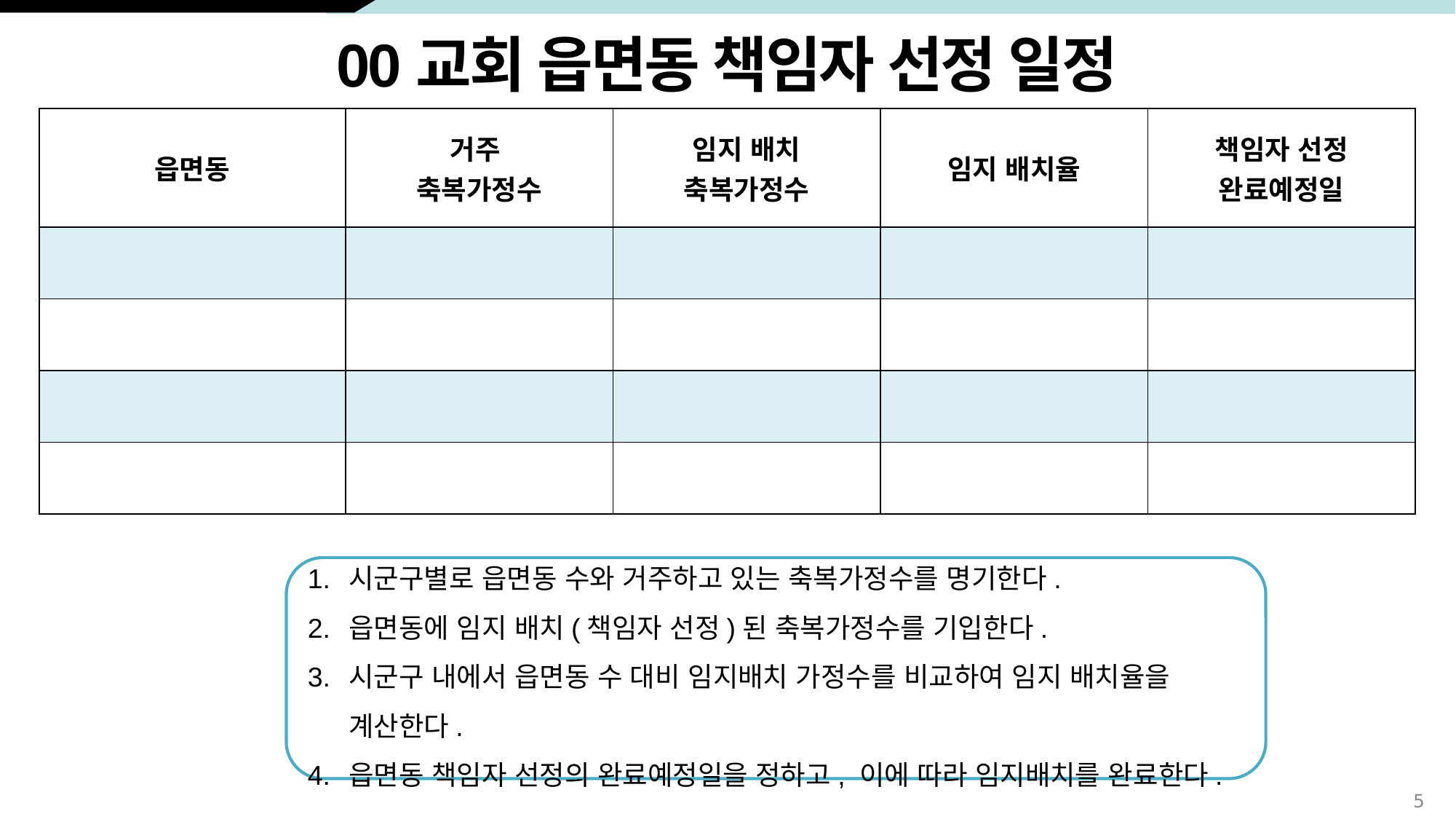

# 00교회 읍면동 책임자 선정 일정
| 읍면동 | 거주 축복가정수 | 임지 배치 축복가정수 | 임지 배치율 | 책임자 선정 완료예정일 |
| --- | --- | --- | --- | --- |
|  |  |  |  |  |
|  |  |  |  |  |
|  |  |  |  |  |
|  |  |  |  |  |
시군구별로 읍면동 수와 거주하고 있는 축복가정수를 명기한다.
읍면동에 임지 배치(책임자 선정)된 축복가정수를 기입한다.
시군구 내에서 읍면동 수 대비 임지배치 가정수를 비교하여 임지 배치율을 계산한다.
읍면동 책임자 선정의 완료예정일을 정하고, 이에 따라 임지배치를 완료한다.
5